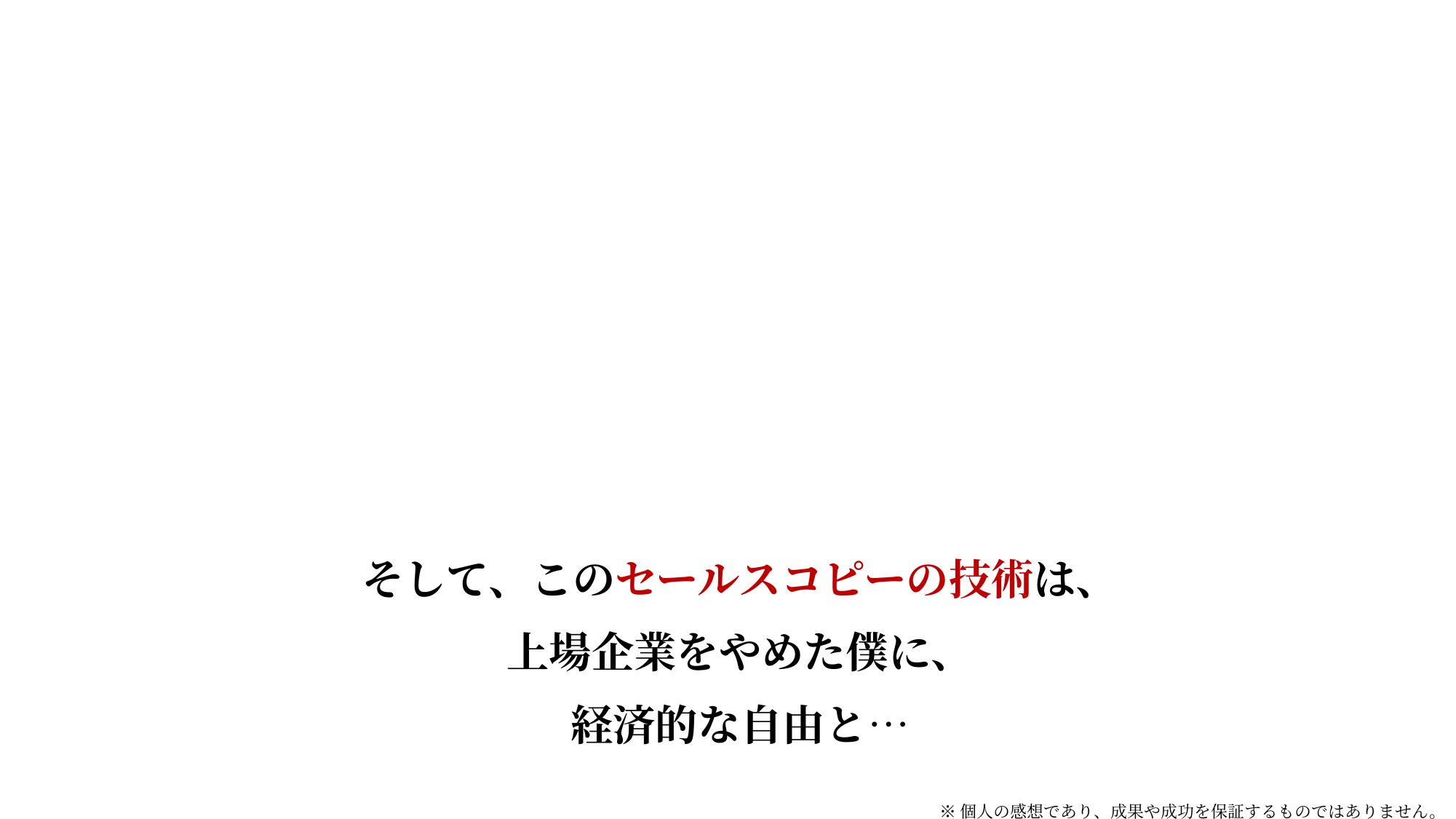

そして、このセールスコピーの技術は、
上場企業をやめた僕に、
経済的な自由と…
※個人の感想であり、成果や成功を保証するものではありません。